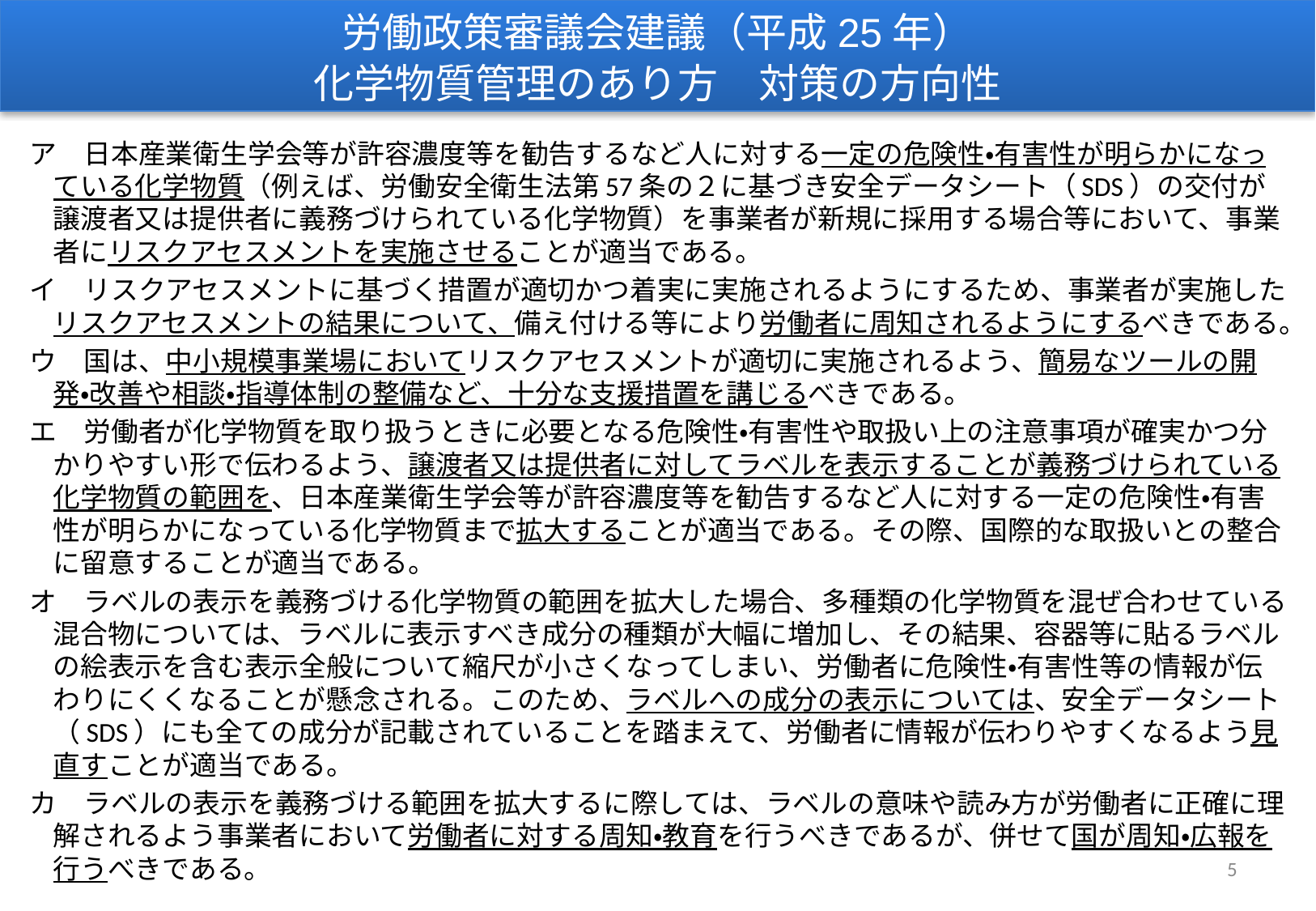

労働政策審議会建議（平成25年）
化学物質管理のあり方　対策の方向性
#
ア　日本産業衛生学会等が許容濃度等を勧告するなど人に対する一定の危険性・有害性が明らかになっている化学物質（例えば、労働安全衛生法第57条の２に基づき安全データシート（SDS）の交付が譲渡者又は提供者に義務づけられている化学物質）を事業者が新規に採用する場合等において、事業者にリスクアセスメントを実施させることが適当である。
イ　リスクアセスメントに基づく措置が適切かつ着実に実施されるようにするため、事業者が実施したリスクアセスメントの結果について、備え付ける等により労働者に周知されるようにするべきである。
ウ　国は、中小規模事業場においてリスクアセスメントが適切に実施されるよう、簡易なツールの開発・改善や相談・指導体制の整備など、十分な支援措置を講じるべきである。
エ　労働者が化学物質を取り扱うときに必要となる危険性・有害性や取扱い上の注意事項が確実かつ分かりやすい形で伝わるよう、譲渡者又は提供者に対してラベルを表示することが義務づけられている化学物質の範囲を、日本産業衛生学会等が許容濃度等を勧告するなど人に対する一定の危険性・有害性が明らかになっている化学物質まで拡大することが適当である。その際、国際的な取扱いとの整合に留意することが適当である。
オ　ラベルの表示を義務づける化学物質の範囲を拡大した場合、多種類の化学物質を混ぜ合わせている混合物については、ラベルに表示すべき成分の種類が大幅に増加し、その結果、容器等に貼るラベルの絵表示を含む表示全般について縮尺が小さくなってしまい、労働者に危険性・有害性等の情報が伝わりにくくなることが懸念される。このため、ラベルへの成分の表示については、安全データシート（SDS）にも全ての成分が記載されていることを踏まえて、労働者に情報が伝わりやすくなるよう見直すことが適当である。
カ　ラベルの表示を義務づける範囲を拡大するに際しては、ラベルの意味や読み方が労働者に正確に理解されるよう事業者において労働者に対する周知・教育を行うべきであるが、併せて国が周知・広報を行うべきである。
5